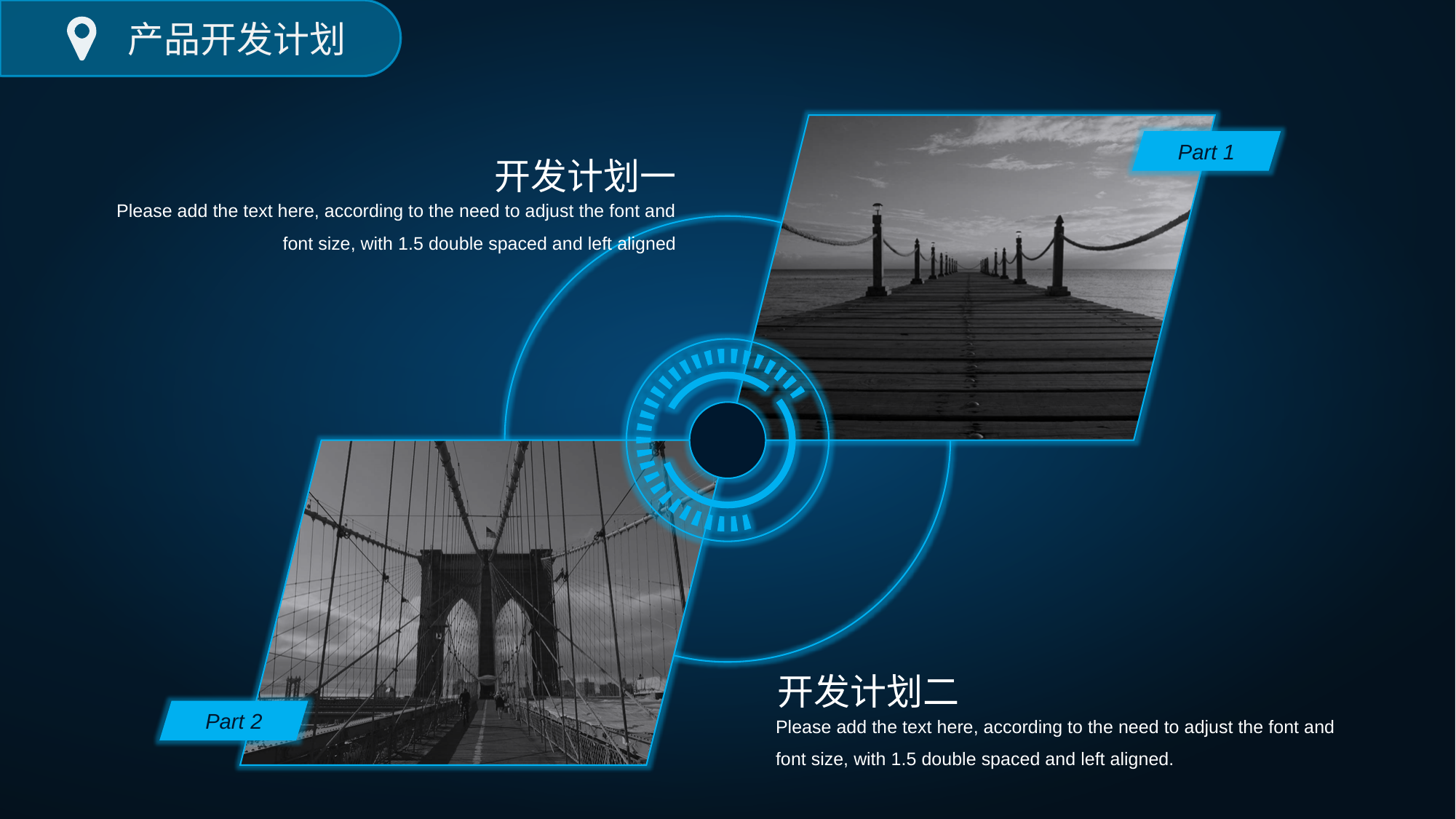

产品开发计划

Part 1
开发计划一
Please add the text here, according to the need to adjust the font and font size, with 1.5 double spaced and left aligned

开发计划二
Please add the text here, according to the need to adjust the font and font size, with 1.5 double spaced and left aligned.
Part 2